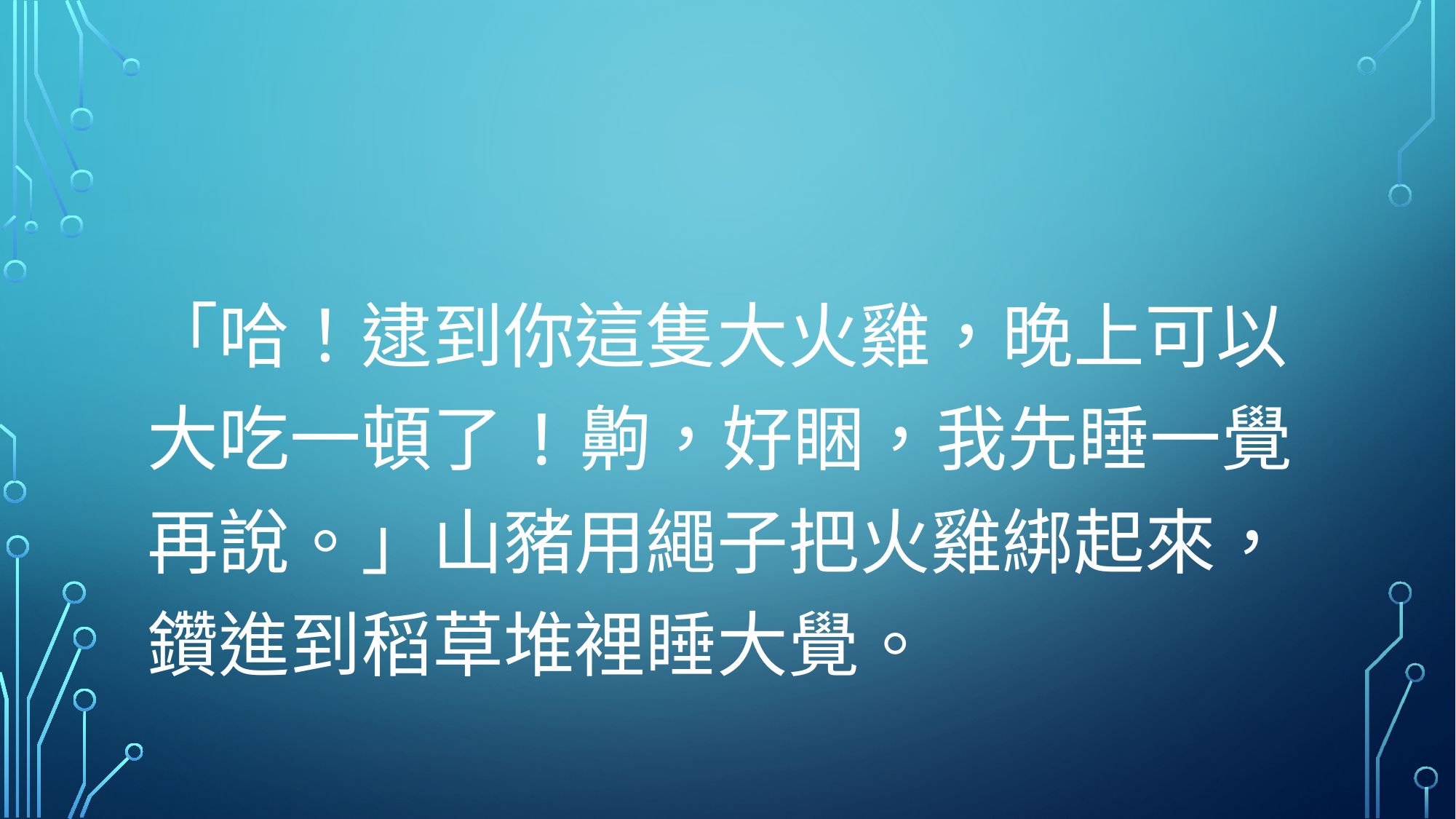

「哈！逮到你這隻大火雞，晚上可以大吃一頓了!齁，好睏，我先睡一覺再說。」山豬用繩子把火雞綁起來，鑽進到稻草堆裡睡大覺。